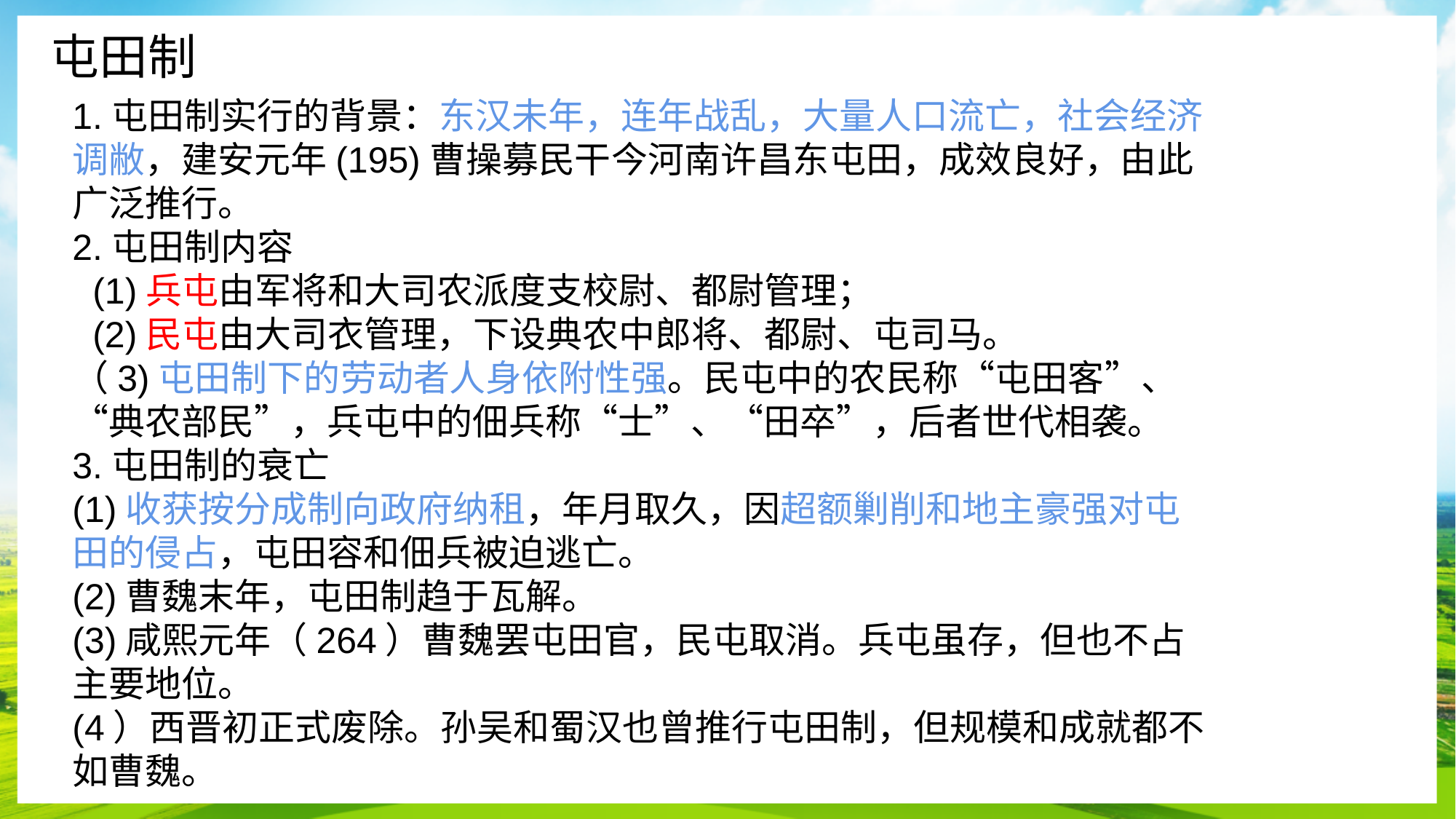

屯田制

1.屯田制实行的背景：东汉未年，连年战乱，大量人口流亡，社会经济调敝，建安元年(195)曹操募民干今河南许昌东屯田，成效良好，由此广泛推行。
2.屯田制内容
  (1)兵屯由军将和大司农派度支校尉、都尉管理；
  (2)民屯由大司衣管理，下设典农中郎将、都尉、屯司马。
（3)屯田制下的劳动者人身依附性强。民屯中的农民称“屯田客”、“典农部民”，兵屯中的佃兵称“士”、“田卒”，后者世代相袭。
3.屯田制的衰亡
(1)收获按分成制向政府纳租，年月取久，因超额剿削和地主豪强对屯田的侵占，屯田容和佃兵被迫逃亡。
(2)曹魏末年，屯田制趋于瓦解。
(3)咸熙元年（264）曹魏罢屯田官，民屯取消。兵屯虽存，但也不占主要地位。
(4）西晋初正式废除。孙吴和蜀汉也曾推行屯田制，但规模和成就都不如曹魏。